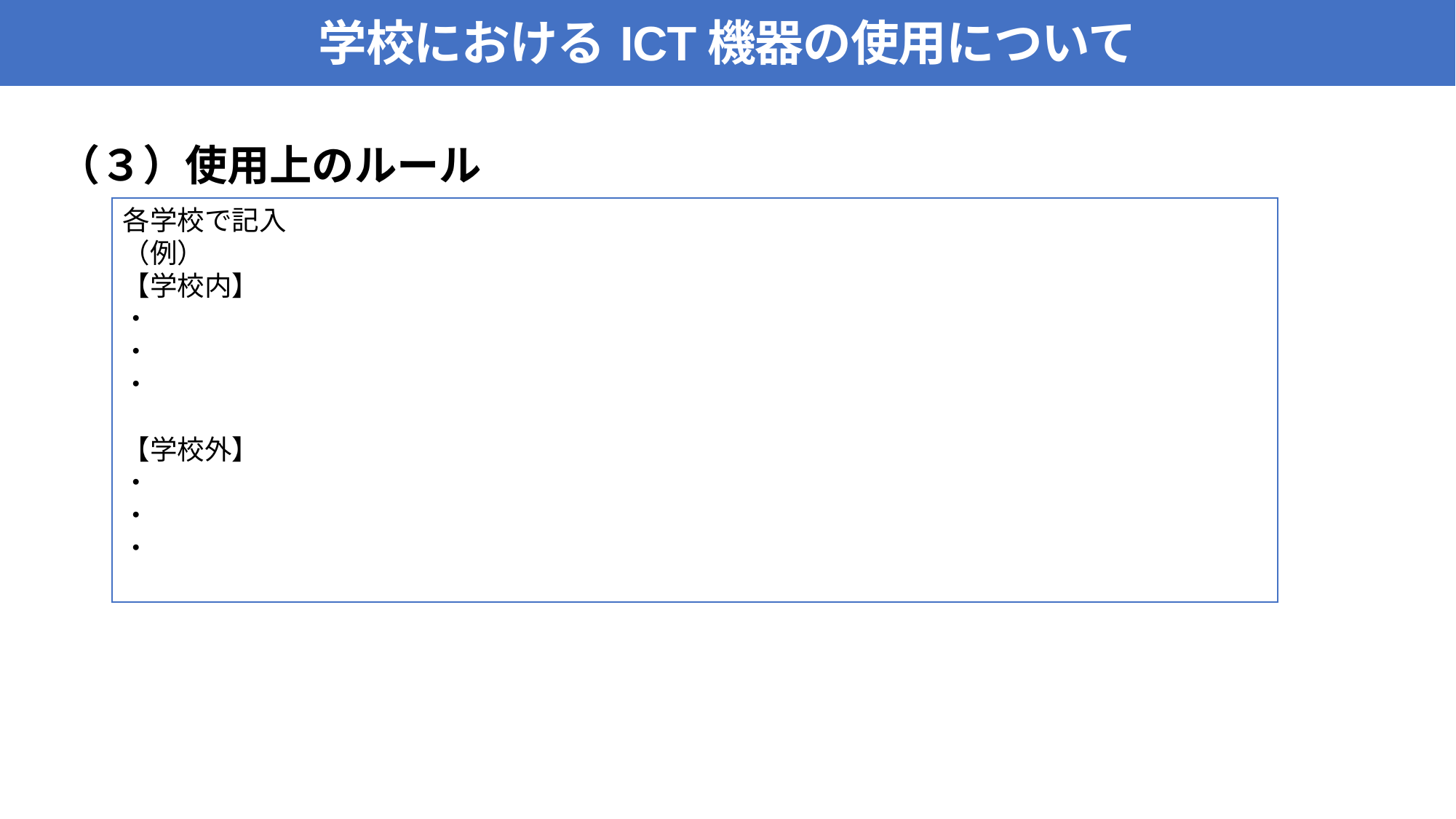

学校におけるICT機器の使用について
（３）使用上のルール
各学校で記入
（例）
【学校内】
・
・
・

【学校外】
・
・
・